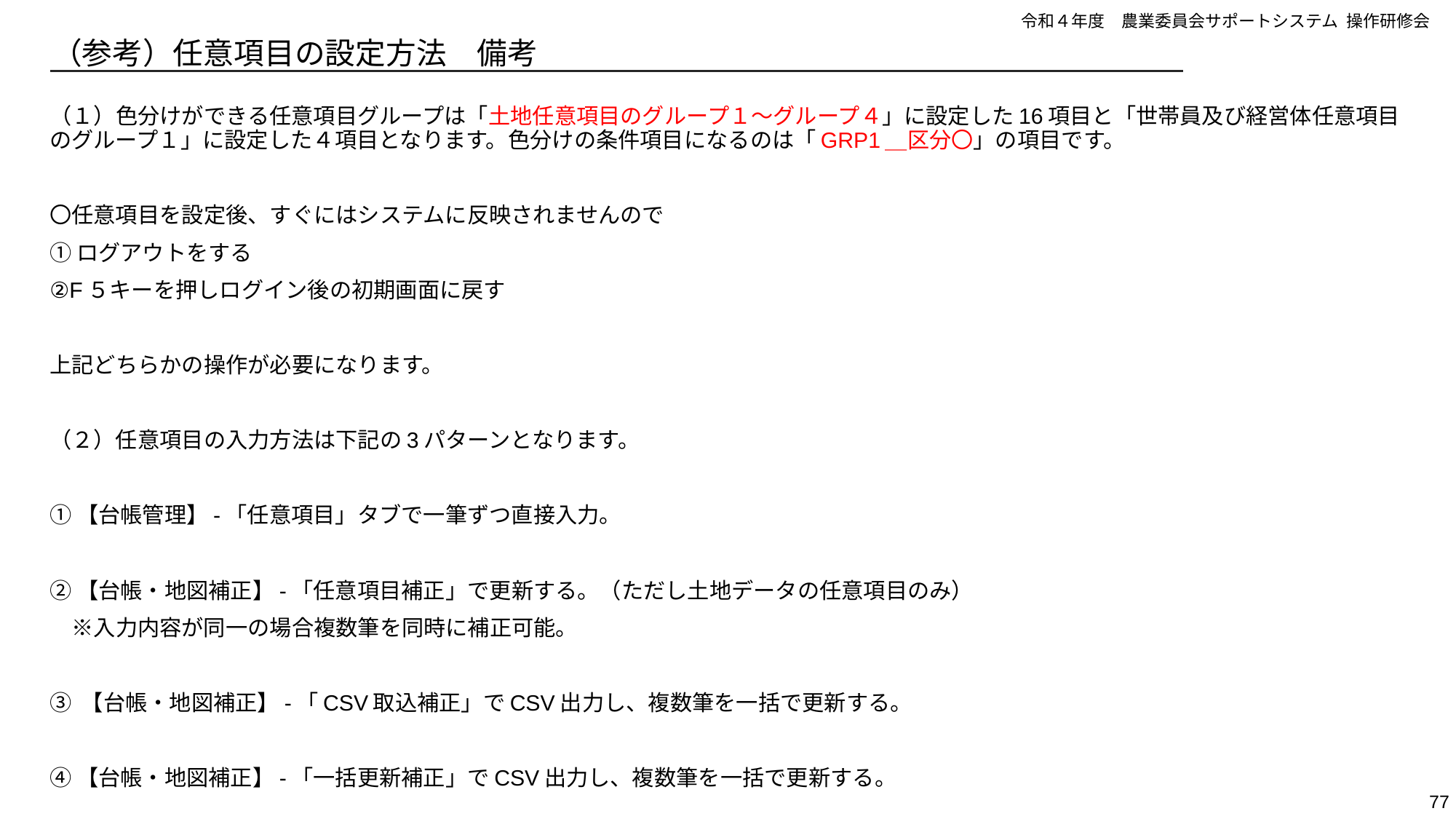

（参考）任意項目の設定方法　備考
（１）色分けができる任意項目グループは「土地任意項目のグループ１～グループ４」に設定した16項目と「世帯員及び経営体任意項目のグループ１」に設定した４項目となります。色分けの条件項目になるのは「GRP1＿区分〇」の項目です。

〇任意項目を設定後、すぐにはシステムに反映されませんので
①ログアウトをする
②F５キーを押しログイン後の初期画面に戻す

上記どちらかの操作が必要になります。

（２）任意項目の入力方法は下記の3パターンとなります。

①【台帳管理】-「任意項目」タブで一筆ずつ直接入力。

②【台帳・地図補正】-「任意項目補正」で更新する。（ただし土地データの任意項目のみ）
　※入力内容が同一の場合複数筆を同時に補正可能。

③ 【台帳・地図補正】-「CSV取込補正」でCSV出力し、複数筆を一括で更新する。

④【台帳・地図補正】-「一括更新補正」でCSV出力し、複数筆を一括で更新する。